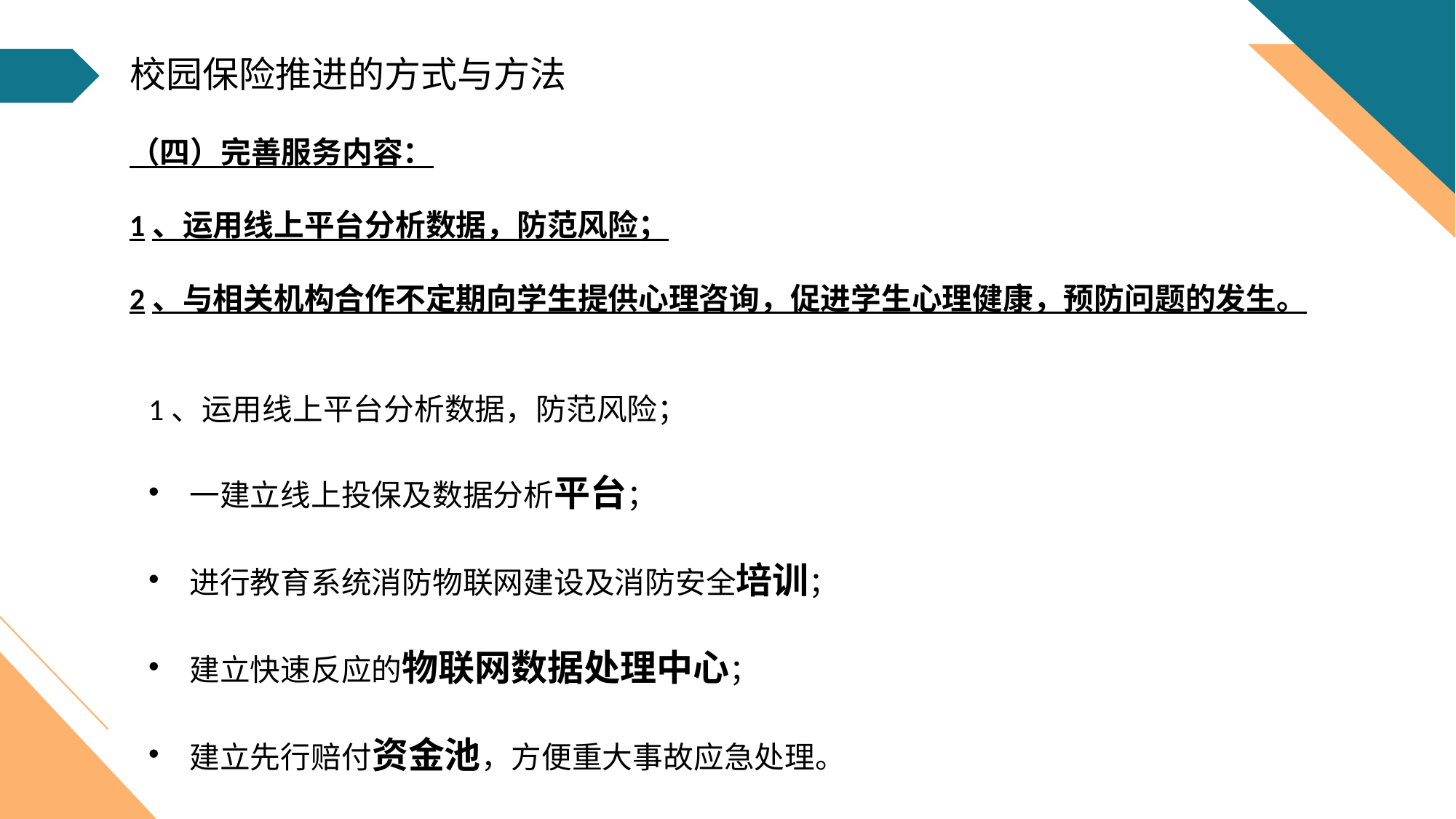

校园保险推进的方式与方法

（四）完善服务内容：
1、运用线上平台分析数据，防范风险；
2、与相关机构合作不定期向学生提供心理咨询，促进学生心理健康，预防问题的发生。
1、运用线上平台分析数据，防范风险；
一建立线上投保及数据分析平台；
进行教育系统消防物联网建设及消防安全培训；
建立快速反应的物联网数据处理中心；
建立先行赔付资金池，方便重大事故应急处理。